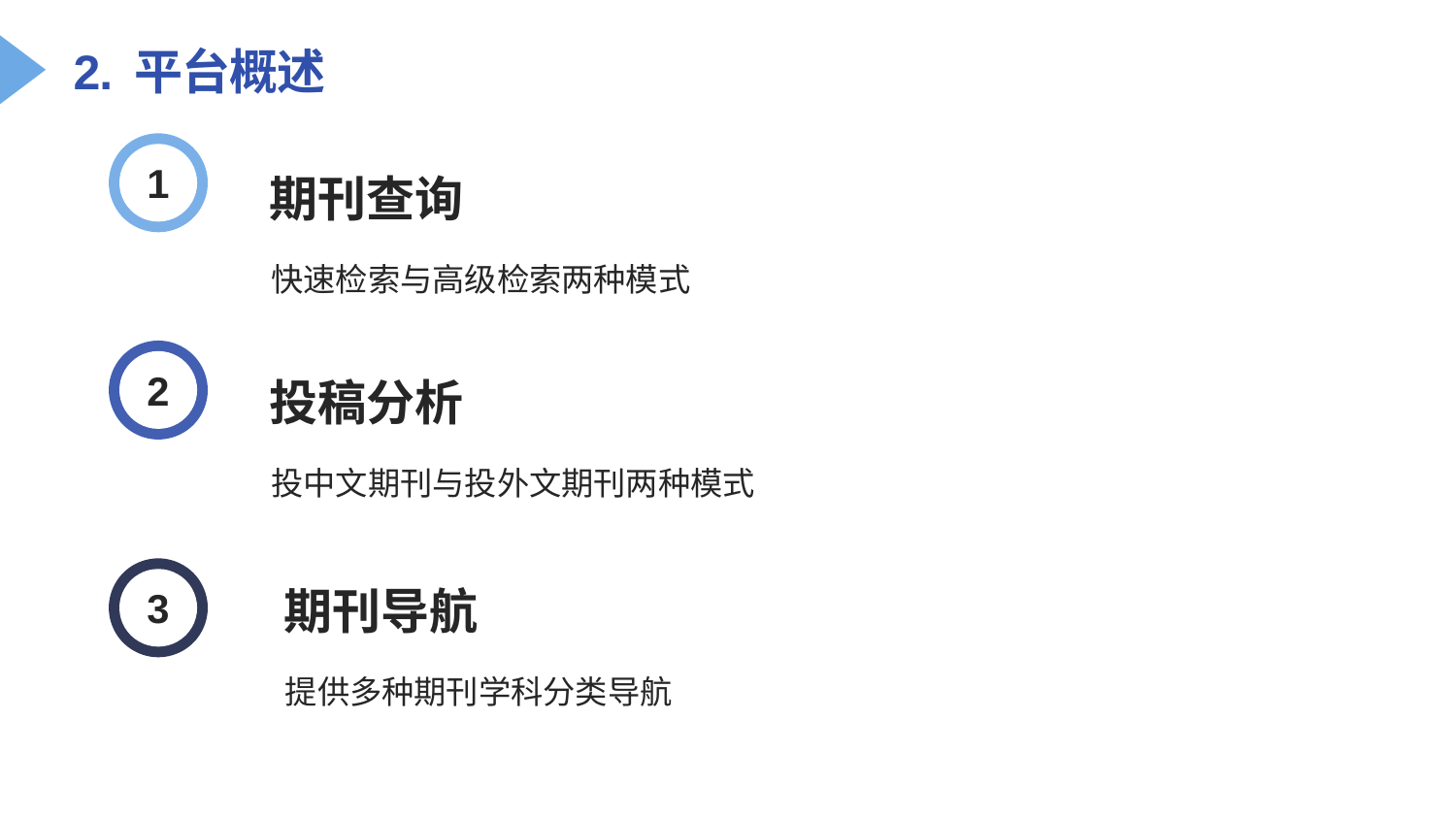

2.
平台概述

期刊查询
1
1
快速检索与高级检索两种模式
投稿分析
1
2
投中文期刊与投外文期刊两种模式
期刊导航
1
3
提供多种期刊学科分类导航